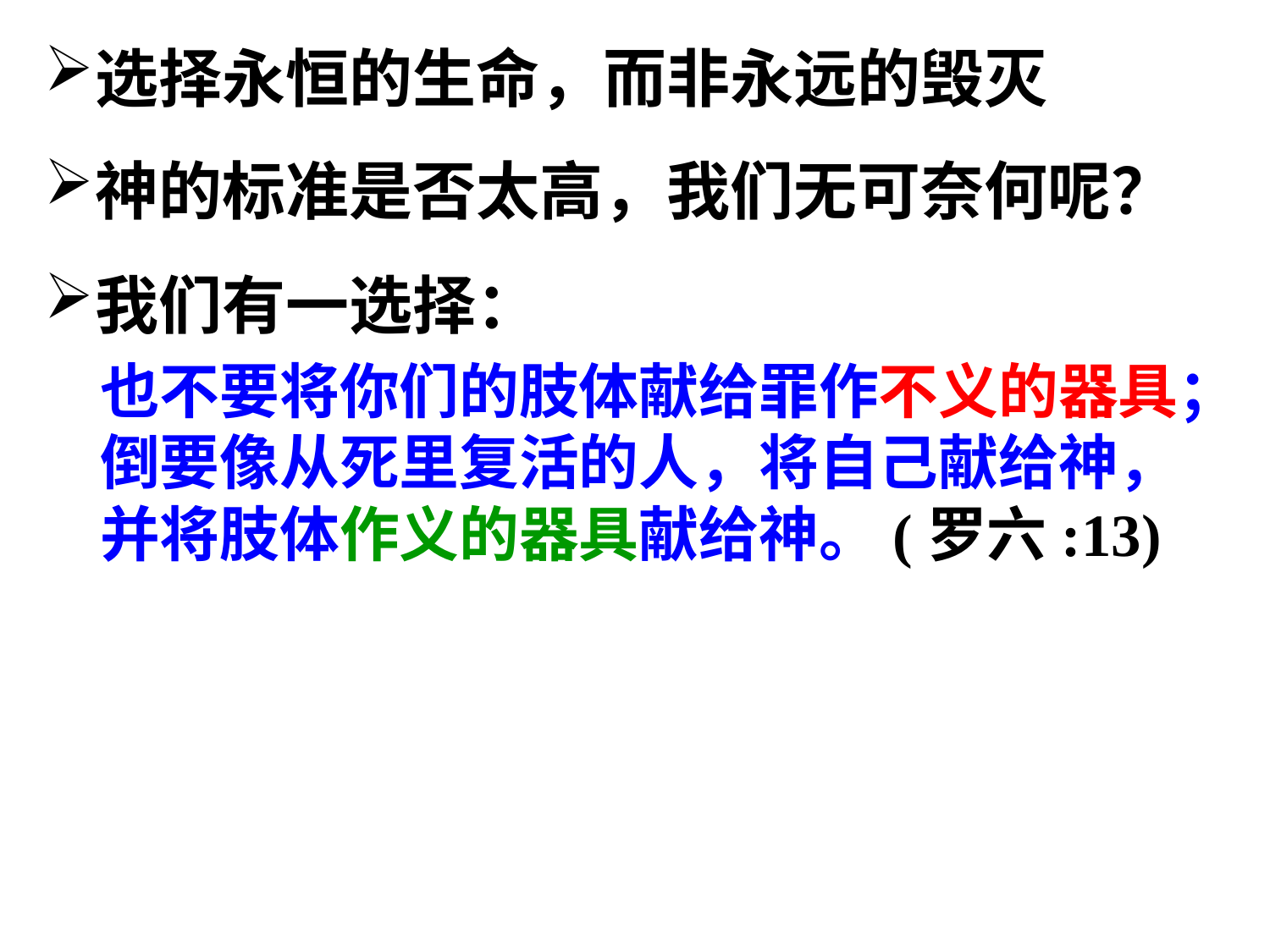

选择永恒的生命，而非永远的毁灭

神的标准是否太高，我们无可奈何呢？

我们有一选择：
也不要将你们的肢体献给罪作不义的器具；倒要像从死里复活的人，将自己献给神，并将肢体作义的器具献给神。(罗六:13)